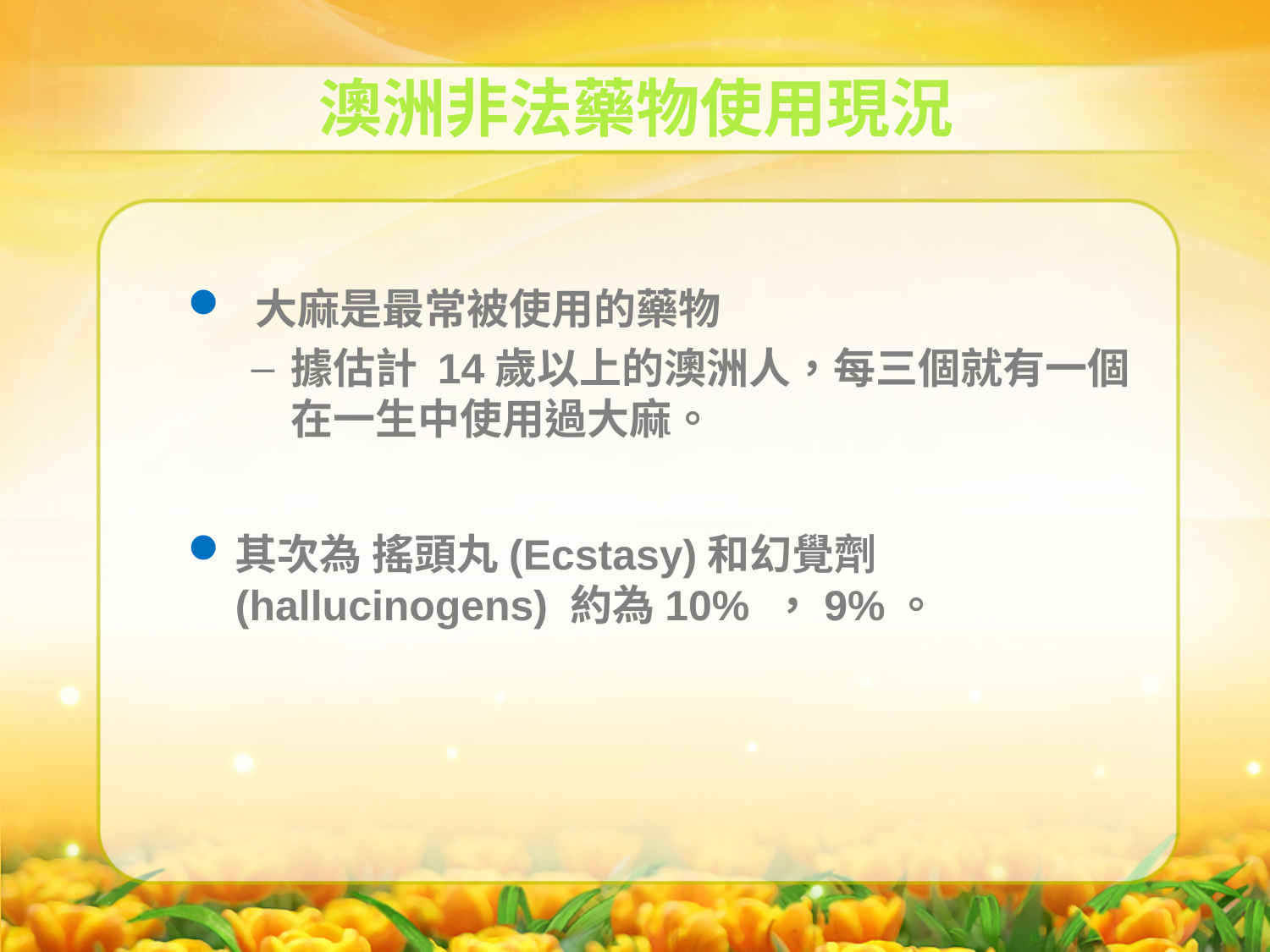

澳洲非法藥物使用現況
 大麻是最常被使用的藥物
據估計 14歲以上的澳洲人，每三個就有一個在一生中使用過大麻。

其次為 搖頭丸(Ecstasy)和幻覺劑(hallucinogens) 約為10% ，9%。